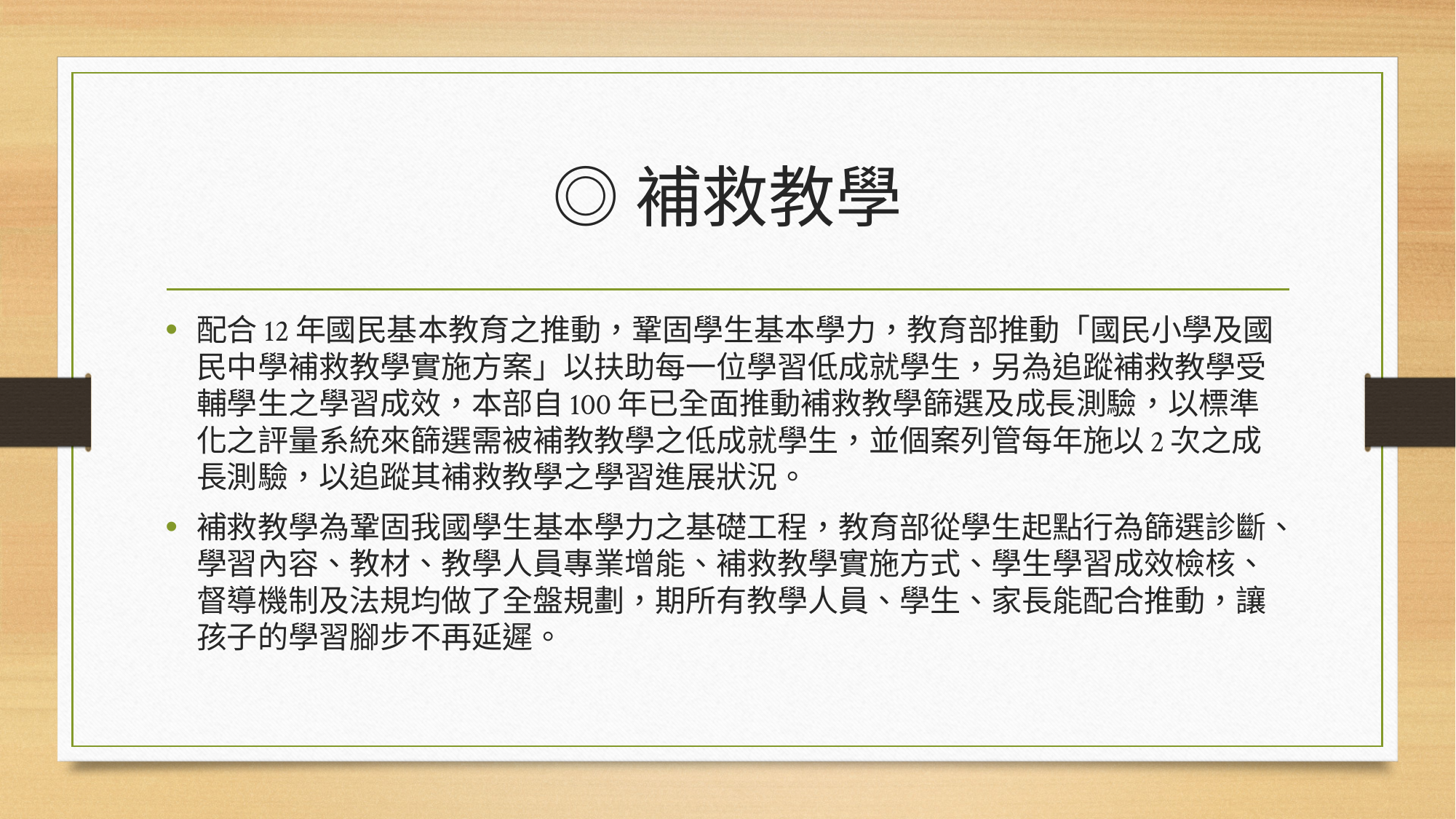

# ◎補救教學
配合12年國民基本教育之推動，鞏固學生基本學力，教育部推動「國民小學及國民中學補救教學實施方案」以扶助每一位學習低成就學生，另為追蹤補救教學受輔學生之學習成效，本部自100年已全面推動補救教學篩選及成長測驗，以標準化之評量系統來篩選需被補教教學之低成就學生，並個案列管每年施以2次之成長測驗，以追蹤其補救教學之學習進展狀況。
補救教學為鞏固我國學生基本學力之基礎工程，教育部從學生起點行為篩選診斷、學習內容、教材、教學人員專業增能、補救教學實施方式、學生學習成效檢核、督導機制及法規均做了全盤規劃，期所有教學人員、學生、家長能配合推動，讓孩子的學習腳步不再延遲。